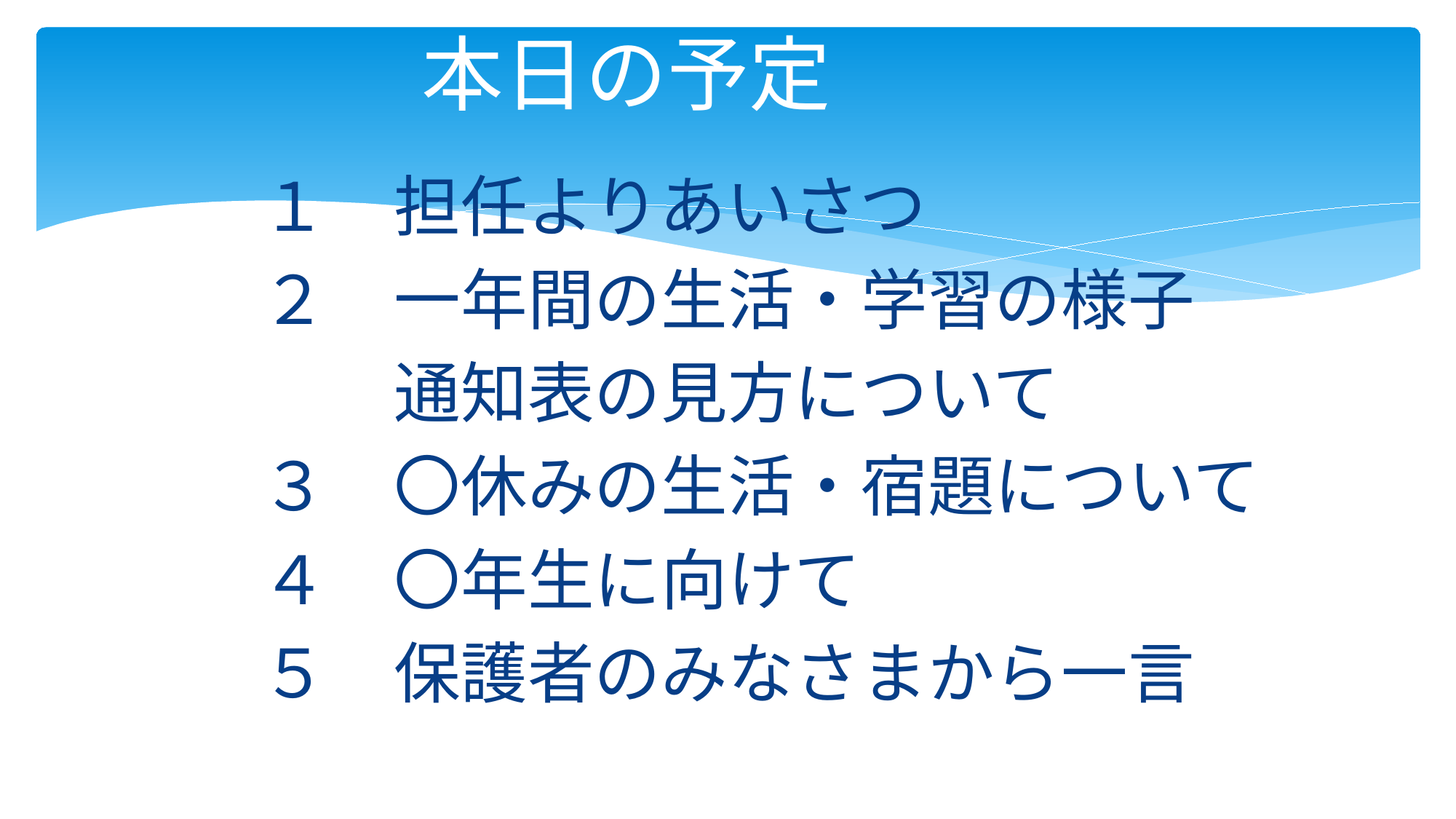

# 本日の予定
１　担任よりあいさつ
２　一年間の生活・学習の様子
　　通知表の見方について
３　〇休みの生活・宿題について
４　〇年生に向けて
５　保護者のみなさまから一言